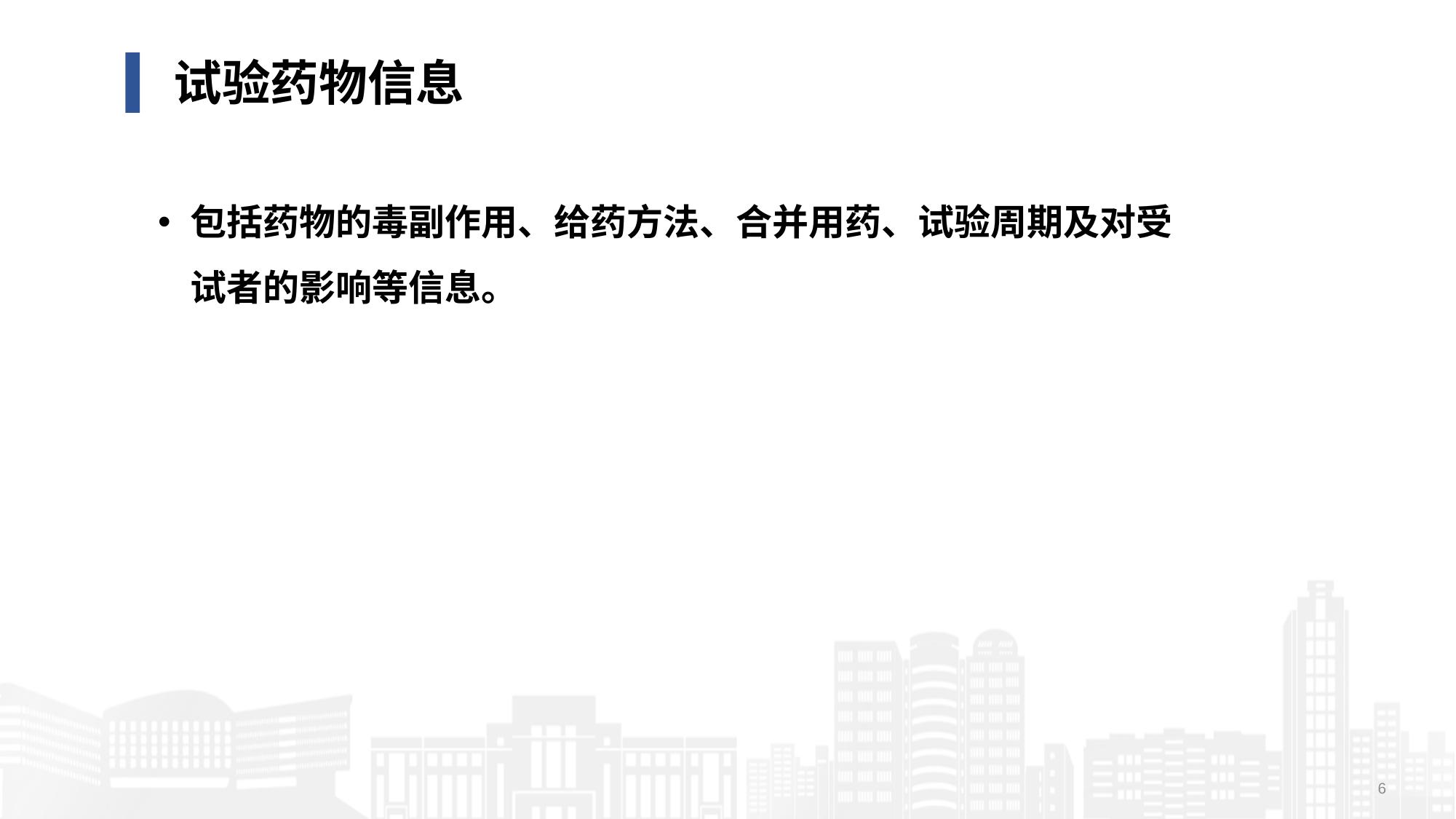

试验药物信息
包括药物的毒副作用、给药方法、合并用药、试验周期及对受试者的影响等信息。